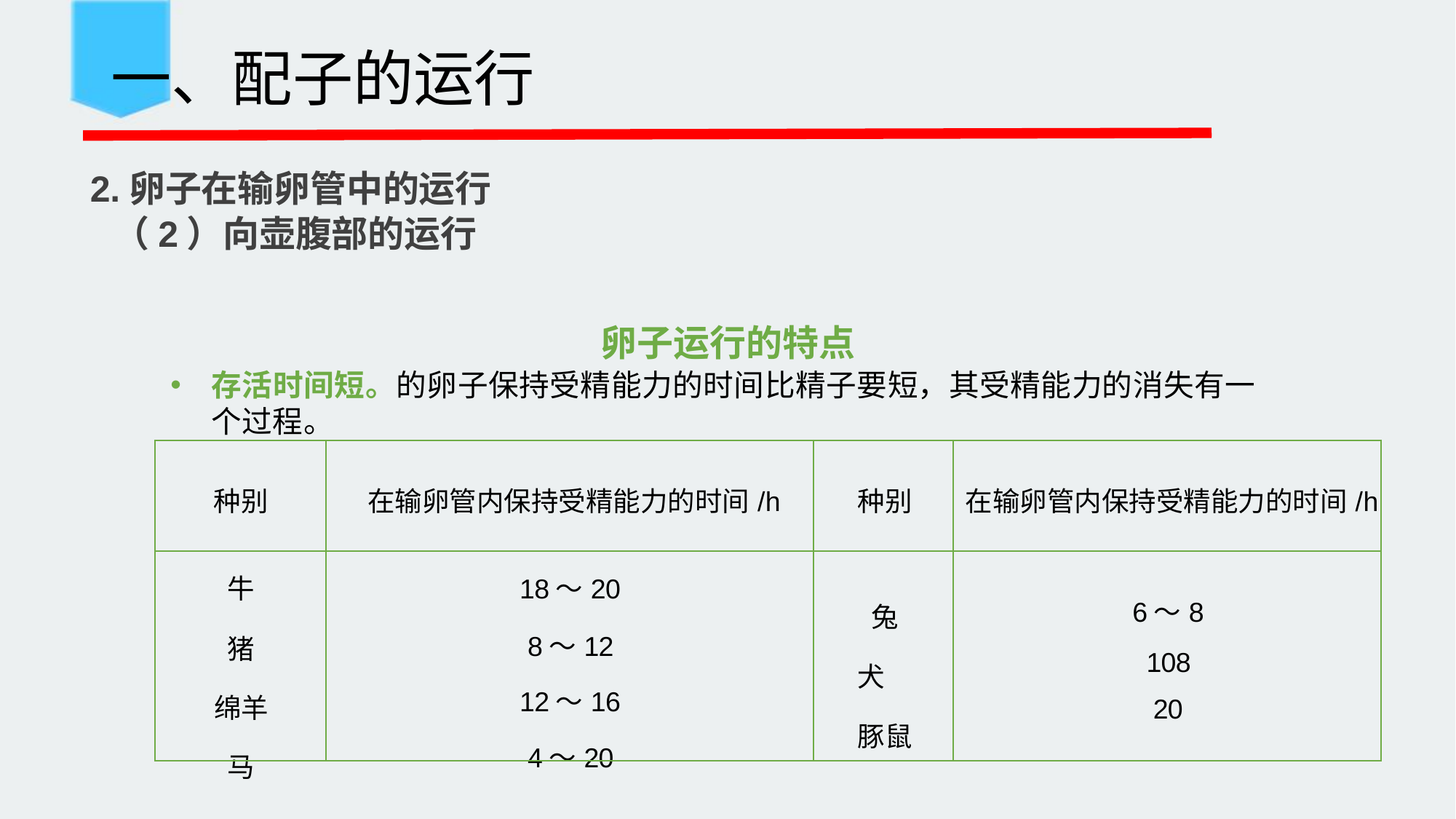

一、配子的运行
 2.卵子在输卵管中的运行
   （2）向壶腹部的运行

卵子运行的特点
存活时间短。的卵子保持受精能力的时间比精子要短，其受精能力的消失有一个过程。
| 种别 | 在输卵管内保持受精能力的时间/h | 种别 | 在输卵管内保持受精能力的时间/h |
| --- | --- | --- | --- |
| 牛 猪 绵羊 马 | 18～20 8～12 12～16 4～20 | 兔 犬 豚鼠 | 6～8 108 20 |